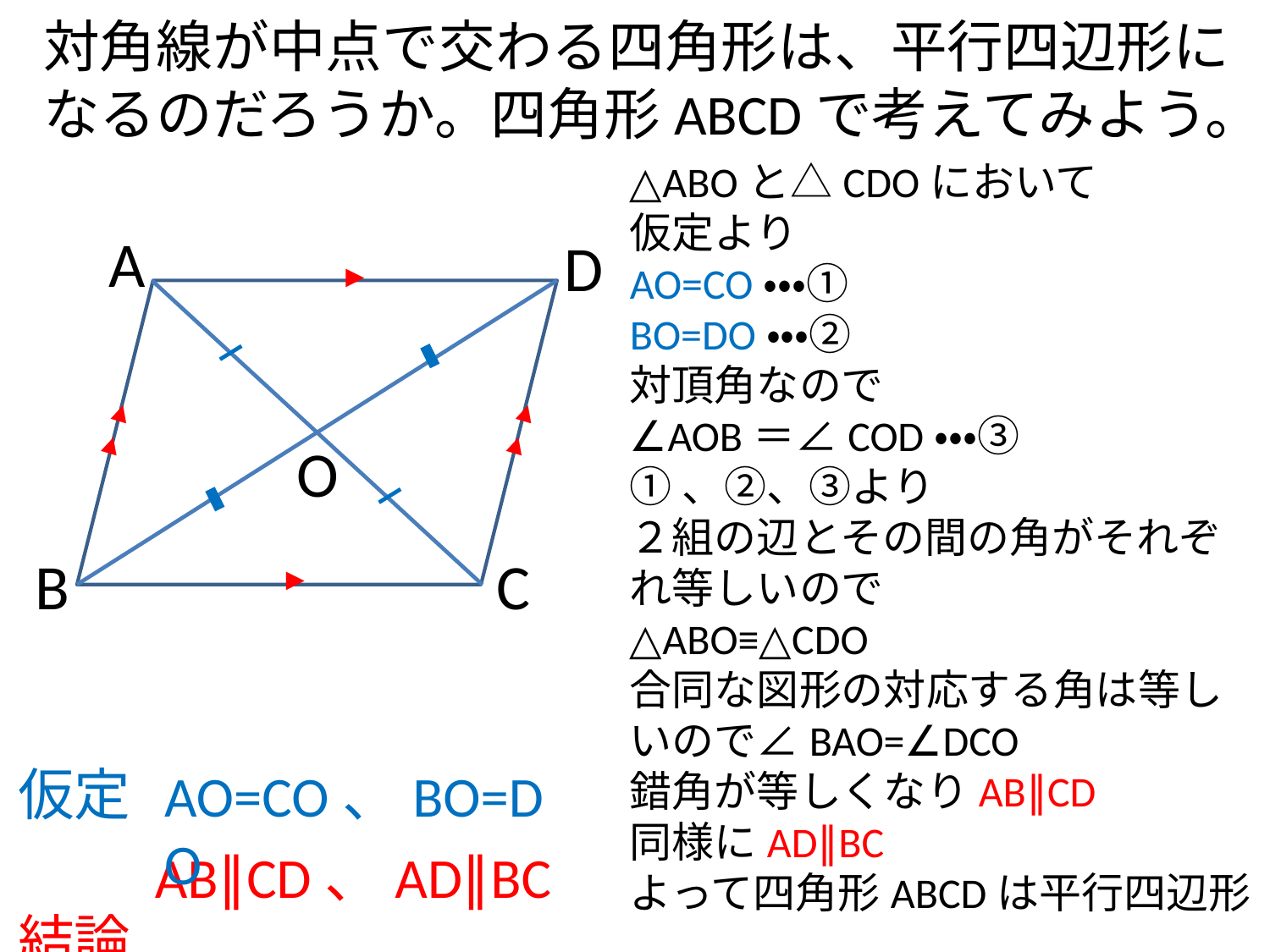

# 対角線が中点で交わる四角形は、平行四辺形になるのだろうか。四角形ABCDで考えてみよう。
△ABOと△CDOにおいて
仮定より
AO=CO・・・①
BO=DO・・・②
対頂角なので
∠AOB＝∠COD・・・③
①、②、③より
２組の辺とその間の角がそれぞれ等しいので
△ABO≡△CDO
合同な図形の対応する角は等しいので∠BAO=∠DCO
錯角が等しくなりAB∥CD
同様にAD∥BC
よって四角形ABCDは平行四辺形
A
D
▼

▼
▼
▼
▼
O
B
C
▼
仮定
結論
AO=CO、BO=DO
AB∥CD、AD∥BC